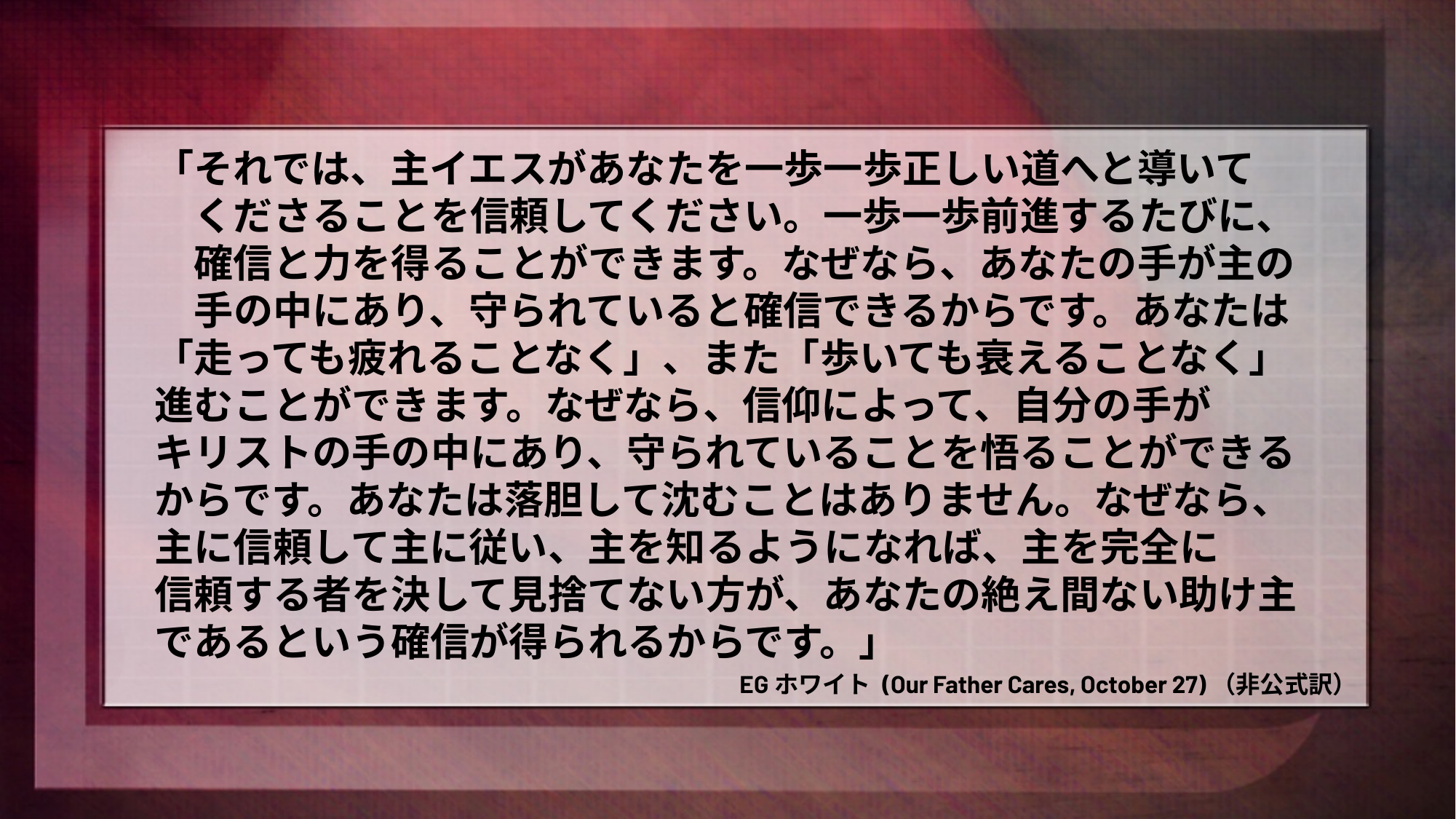

「それでは、主イエスがあなたを一歩一歩正しい道へと導いて　　くださることを信頼してください。一歩一歩前進するたびに、　確信と力を得ることができます。なぜなら、あなたの手が主の　手の中にあり、守られていると確信できるからです。あなたは「走っても疲れることなく」、また「歩いても衰えることなく」進むことができます。なぜなら、信仰によって、自分の手が　　キリストの手の中にあり、守られていることを悟ることができるからです。あなたは落胆して沈むことはありません。なぜなら、主に信頼して主に従い、主を知るようになれば、主を完全に　　信頼する者を決して見捨てない方が、あなたの絶え間ない助け主であるという確信が得られるからです。」
EGホワイト (Our Father Cares, October 27)（非公式訳）